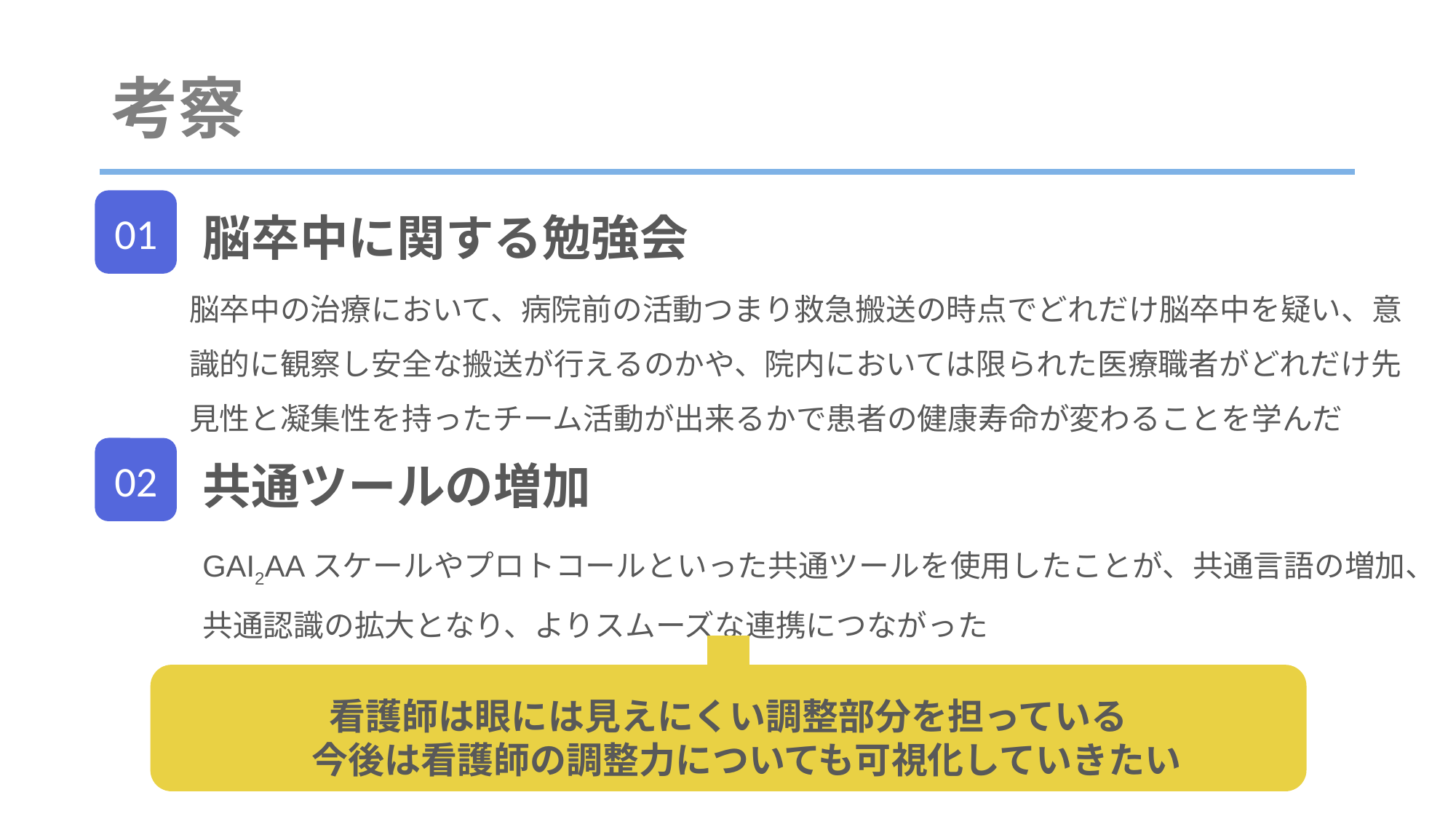

# 考察
01
脳卒中に関する勉強会
脳卒中の治療において、病院前の活動つまり救急搬送の時点でどれだけ脳卒中を疑い、意識的に観察し安全な搬送が行えるのかや、院内においては限られた医療職者がどれだけ先見性と凝集性を持ったチーム活動が出来るかで患者の健康寿命が変わることを学んだ
02
共通ツールの増加
GAI2AAスケールやプロトコールといった共通ツールを使用したことが、共通言語の増加、共通認識の拡大となり、よりスムーズな連携につながった

看護師は眼には見えにくい調整部分を担っている
　今後は看護師の調整力についても可視化していきたい